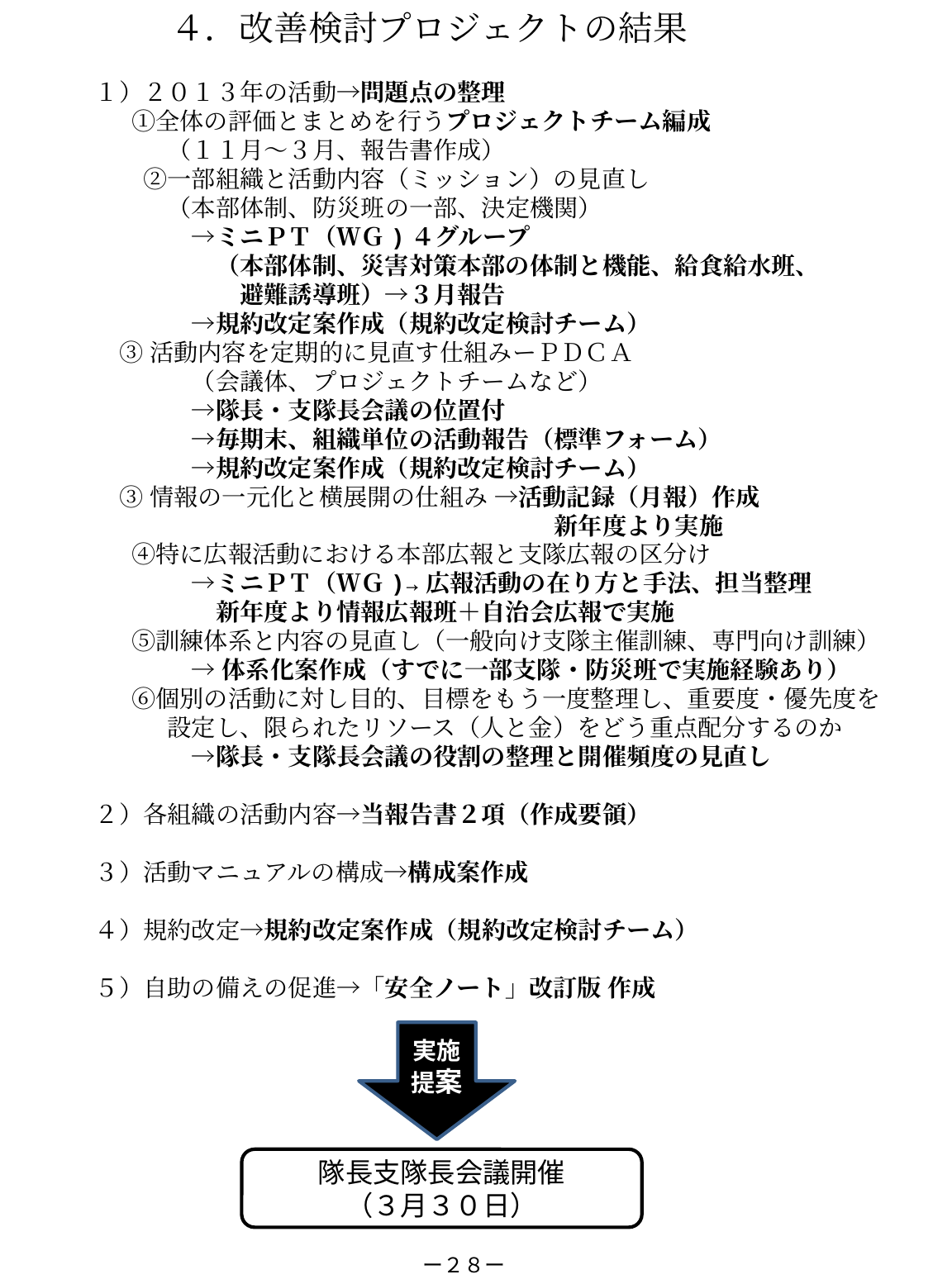

４．改善検討プロジェクトの結果
１）２０１３年の活動→問題点の整理
　  ①全体の評価とまとめを行うプロジェクトチーム編成
　　　（１１月～３月、報告書作成）
　　②一部組織と活動内容（ミッション）の見直し
　　　（本部体制、防災班の一部、決定機関）
　　　　→ミニＰＴ（ＷＧ)４グループ
　　　　　（本部体制、災害対策本部の体制と機能、給食給水班、
　　　　　　避難誘導班）→３月報告
　　　　→規約改定案作成（規約改定検討チーム）
    ③活動内容を定期的に見直す仕組みーＰＤＣＡ
　　　　（会議体、プロジェクトチームなど）
　　　　→隊長・支隊長会議の位置付
　　　　→毎期末、組織単位の活動報告（標準フォーム）
　　　　→規約改定案作成（規約改定検討チーム）
    ③情報の一元化と横展開の仕組み →活動記録（月報）作成
　　　　　　　　　　　　　　　　　　　新年度より実施
　  ④特に広報活動における本部広報と支隊広報の区分け
　　　　→ミニＰＴ（ＷＧ)→広報活動の在り方と手法、担当整理
　　　　　新年度より情報広報班＋自治会広報で実施
　  ⑤訓練体系と内容の見直し（一般向け支隊主催訓練、専門向け訓練）
　　　　→ 体系化案作成（すでに一部支隊・防災班で実施経験あり）
　  ⑥個別の活動に対し目的、目標をもう一度整理し、重要度・優先度を
　　　設定し、限られたリソース（人と金）をどう重点配分するのか
　　　　→隊長・支隊長会議の役割の整理と開催頻度の見直し

２）各組織の活動内容→当報告書２項（作成要領）

３）活動マニュアルの構成→構成案作成

４）規約改定→規約改定案作成（規約改定検討チーム）

５）自助の備えの促進→「安全ノート」改訂版 作成
実施提案
隊長支隊長会議開催
（３月３０日）
ー２８ー